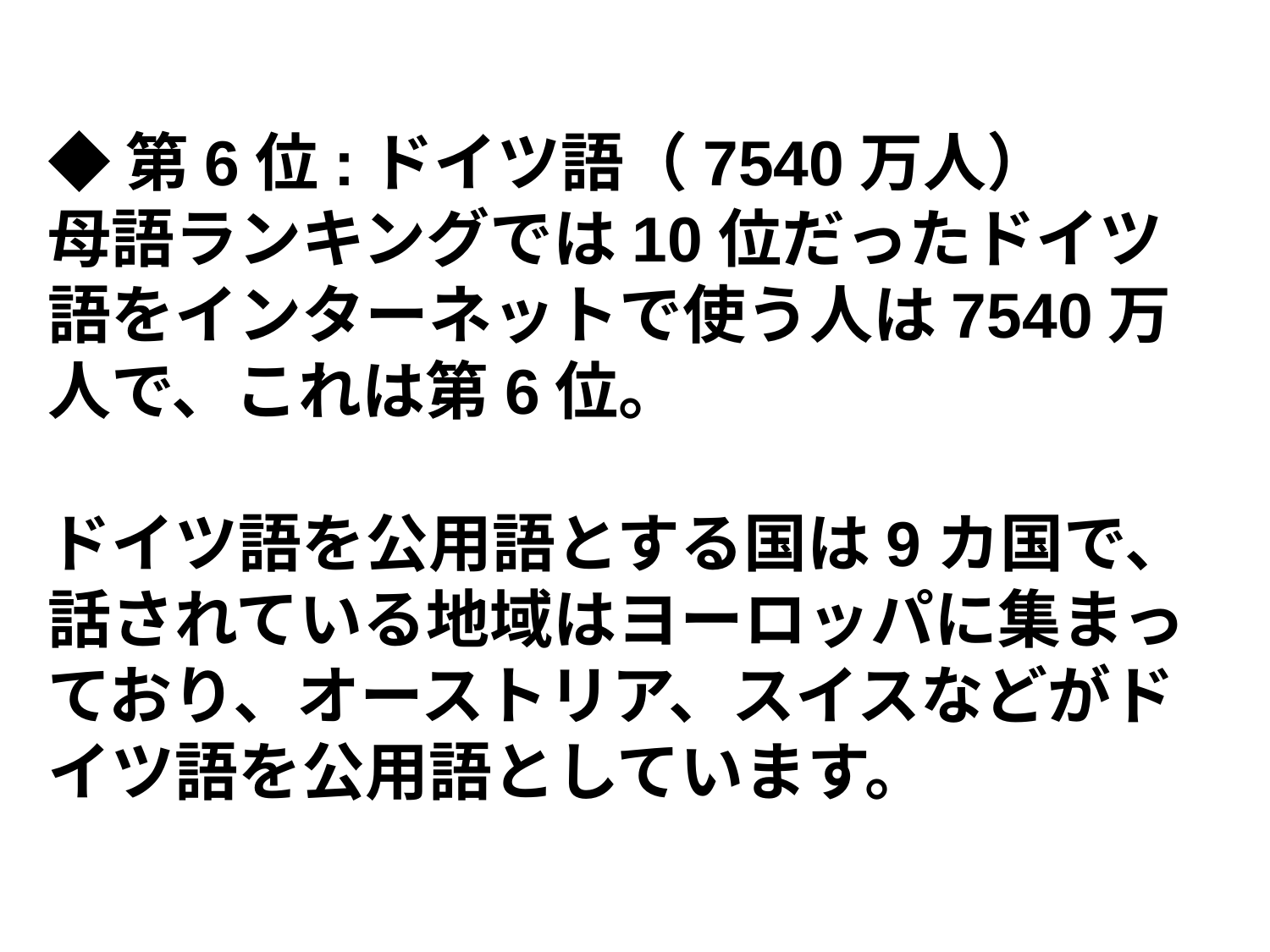

◆第6位:ドイツ語（7540万人）
母語ランキングでは10位だったドイツ語をインターネットで使う人は7540万人で、これは第6位。

ドイツ語を公用語とする国は9カ国で、話されている地域はヨーロッパに集まっており、オーストリア、スイスなどがドイツ語を公用語としています。